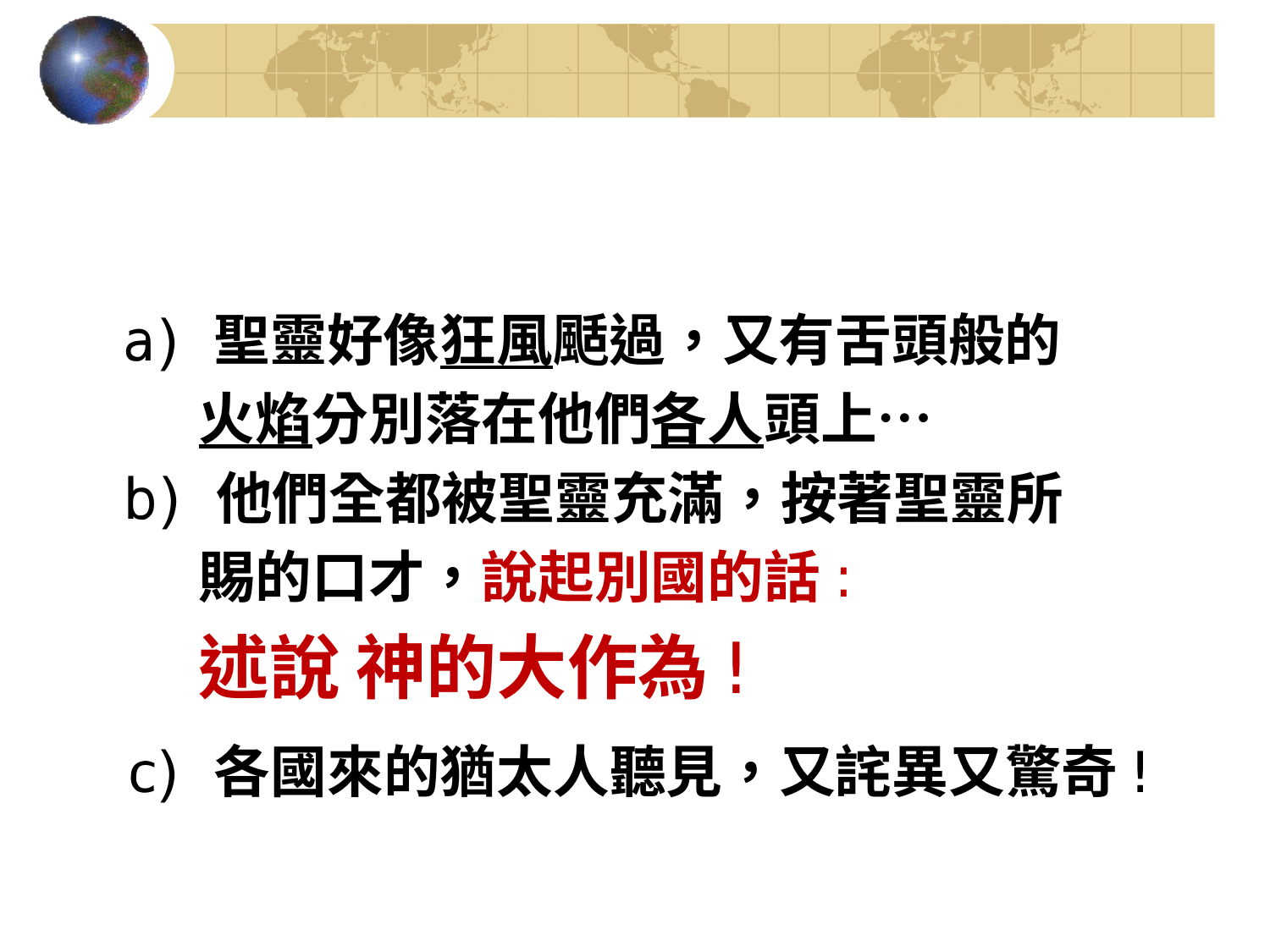

#
 a) 聖靈好像狂風颳過，又有舌頭般的
      火焰分別落在他們各人頭上…
 b) 他們全都被聖靈充滿，按著聖靈所
      賜的口才，說起別國的話:
      述說 神的大作為!
 c) 各國來的猶太人聽見，又詫異又驚奇!